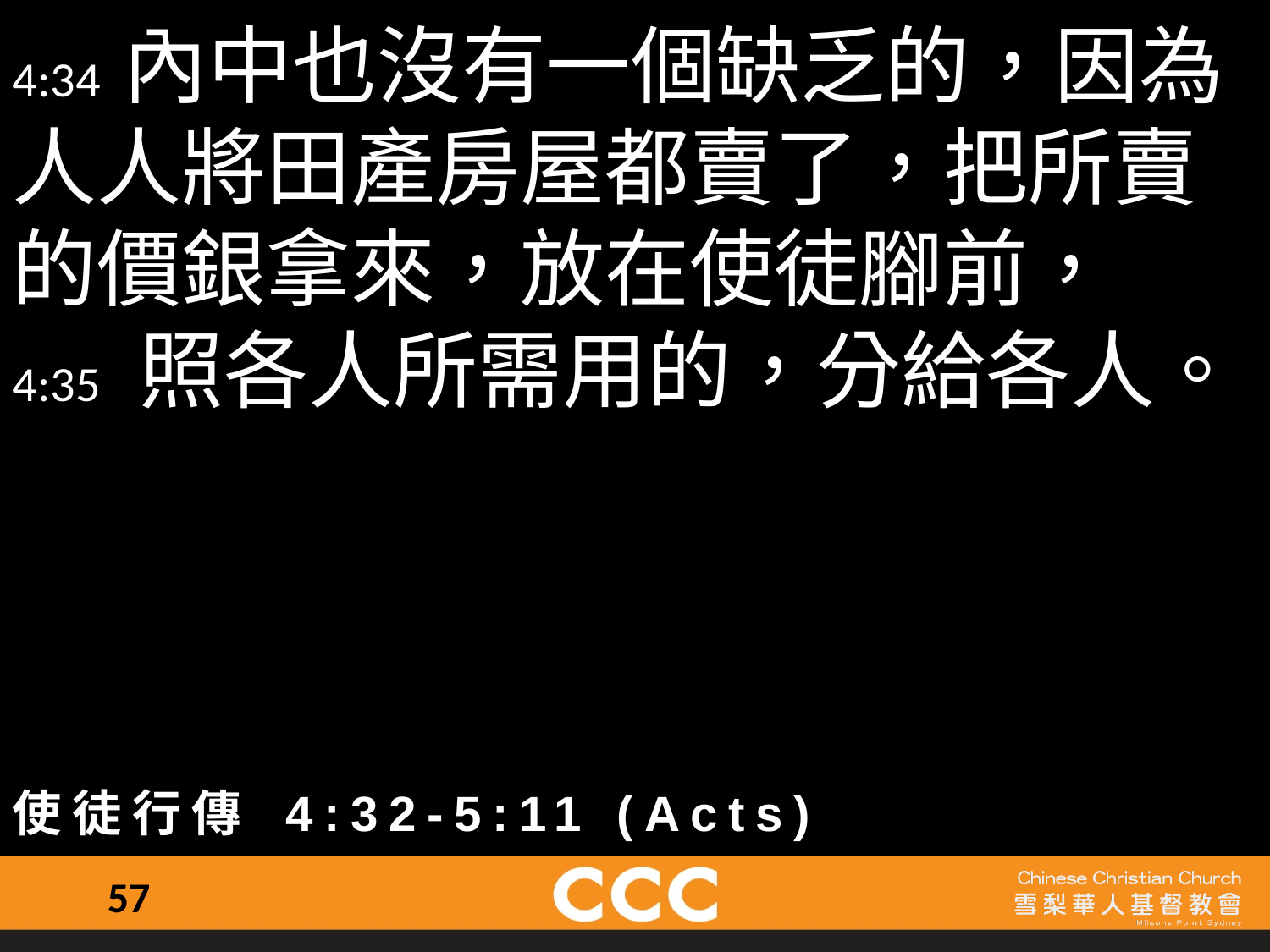

4:34 內中也沒有一個缺乏的，因為人人將田產房屋都賣了，把所賣的價銀拿來，放在使徒腳前，
4:35	照各人所需用的，分給各人。
使徒行傳 4:32-5:11 (Acts)
57